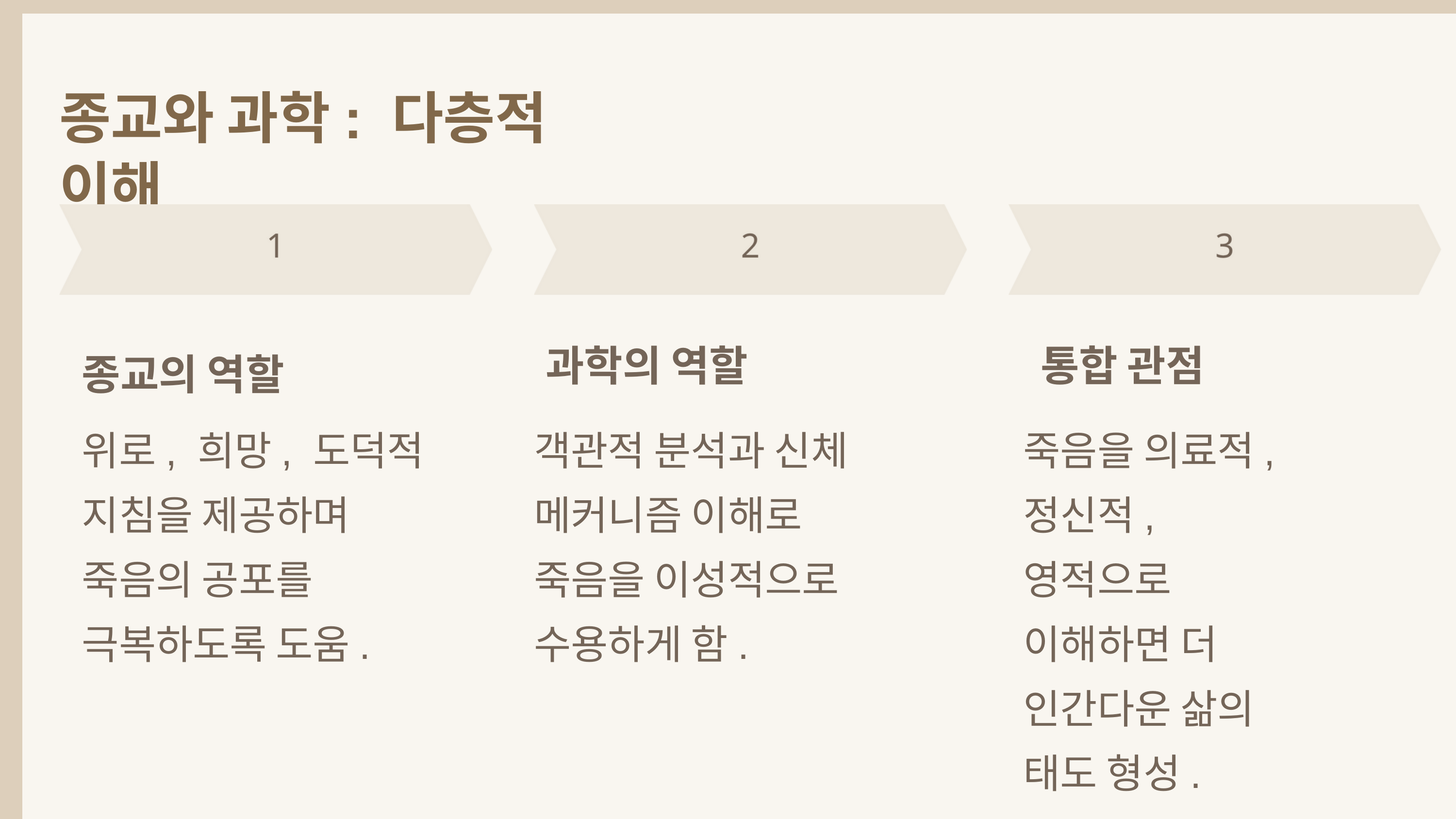

종교와 과학: 다층적 이해

과학의 역할
통합 관점
종교의 역할
위로, 희망, 도덕적 지침을 제공하며 죽음의 공포를 극복하도록 도움.
객관적 분석과 신체 메커니즘 이해로 죽음을 이성적으로 수용하게 함.
죽음을 의료적, 정신적, 영적으로 이해하면 더 인간다운 삶의 태도 형성.